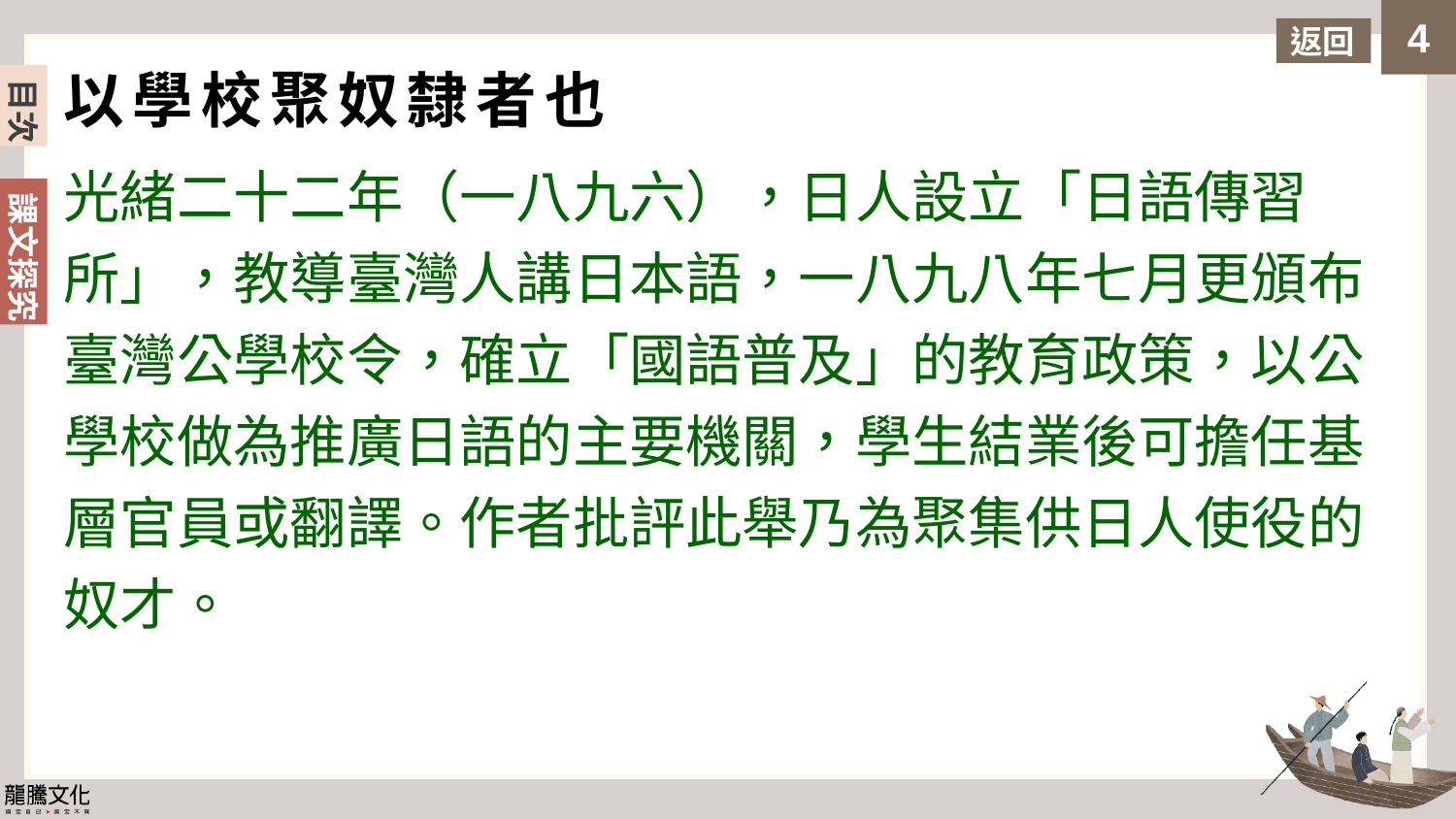

返回
以學校聚奴隸者也
光緒二十二年（一八九六），日人設立「日語傳習所」，教導臺灣人講日本語，一八九八年七月更頒布臺灣公學校令，確立「國語普及」的教育政策，以公學校做為推廣日語的主要機關，學生結業後可擔任基層官員或翻譯。作者批評此舉乃為聚集供日人使役的奴才。